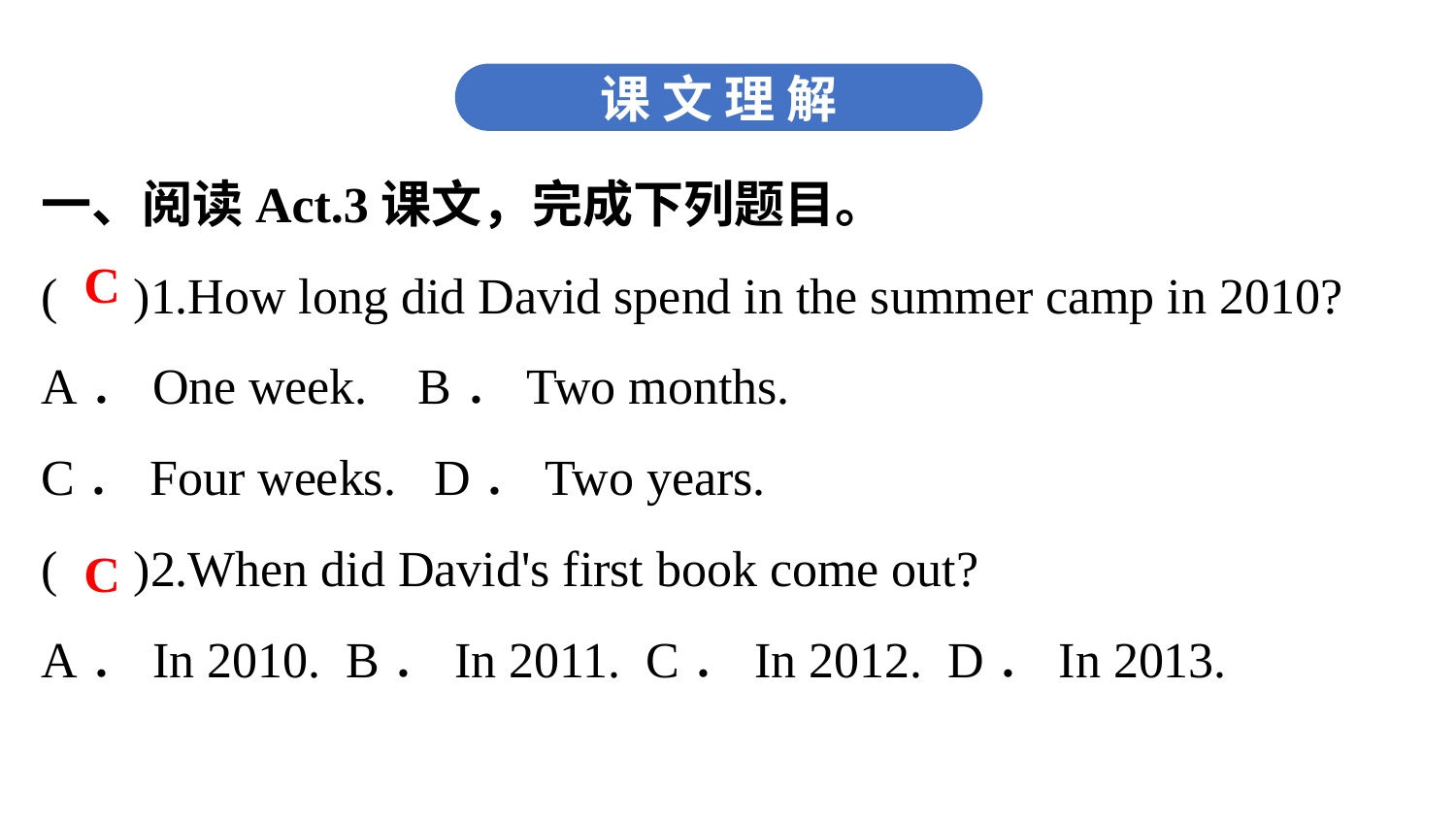

课 文 理 解
一、阅读Act.3课文，完成下列题目。
(      )1.How long did David spend in the summer camp in 2010?
A．One week.    B．Two months.
C．Four weeks.   D．Two years.
(      )2.When did David's first book come out?
A．In 2010.  B．In 2011.  C．In 2012.  D．In 2013.
C
C